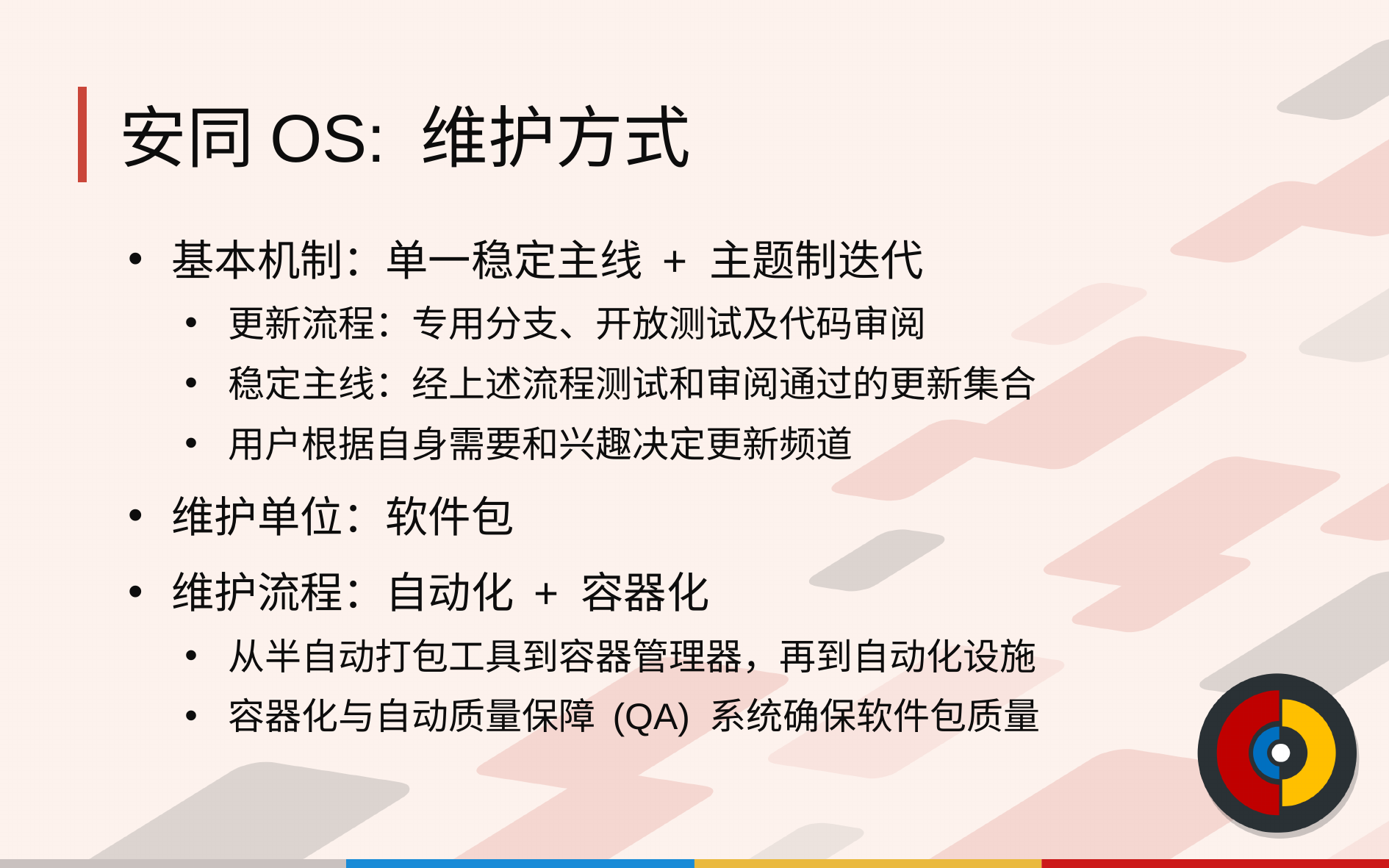

# 安同 OS: 维护方式
基本机制：单一稳定主线 + 主题制迭代
更新流程：专用分支、开放测试及代码审阅
稳定主线：经上述流程测试和审阅通过的更新集合
用户根据自身需要和兴趣决定更新频道
维护单位：软件包
维护流程：自动化 + 容器化
从半自动打包工具到容器管理器，再到自动化设施
容器化与自动质量保障 (QA) 系统确保软件包质量